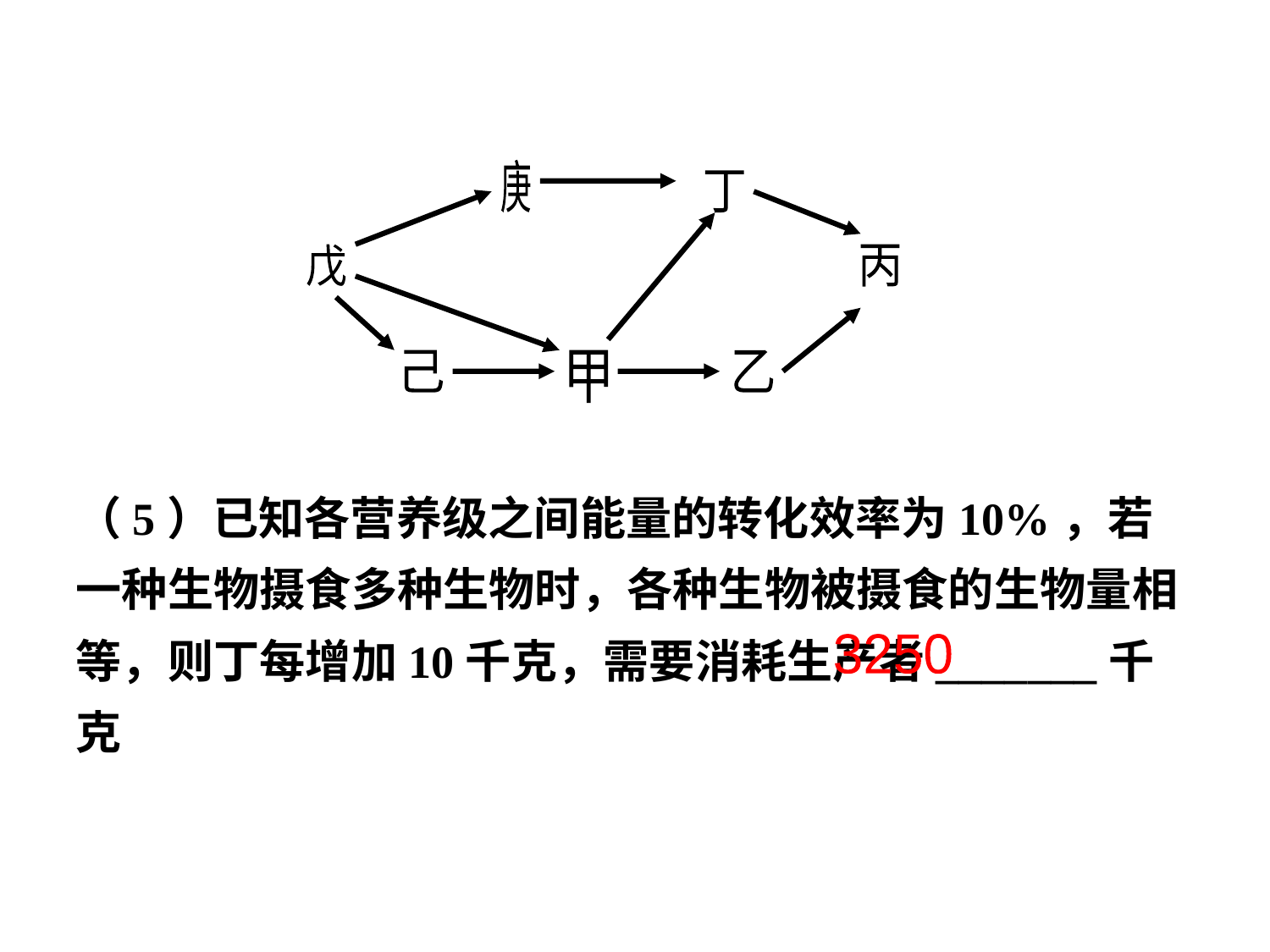

庚
丁

戊
丙

己
甲
乙

（5）已知各营养级之间能量的转化效率为10%，若一种生物摄食多种生物时，各种生物被摄食的生物量相等，则丁每增加10千克，需要消耗生产者_______千克

3250